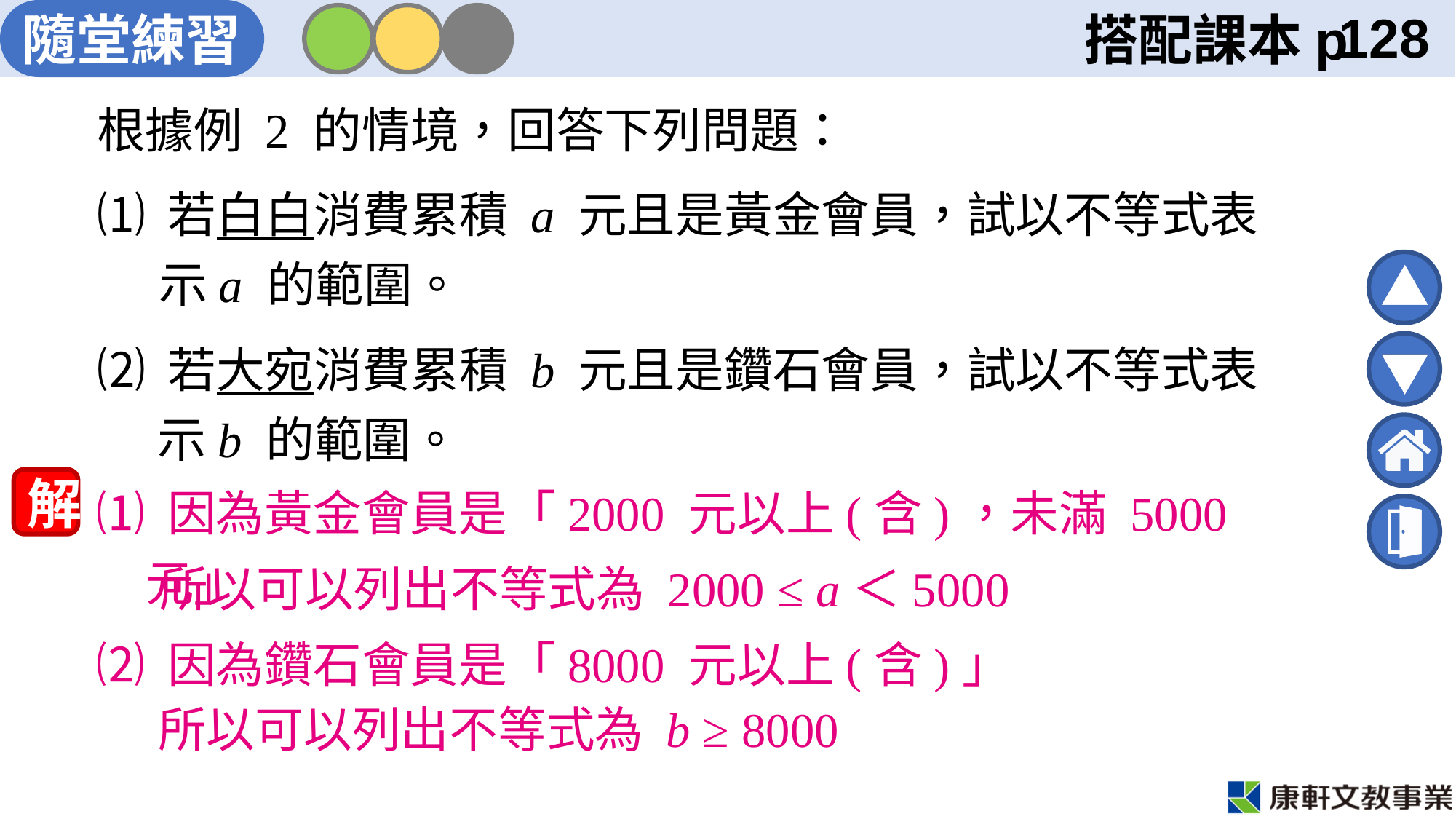

128
根據例 2 的情境，回答下列問題：
⑴ 若白白消費累積 a 元且是黃金會員，試以不等式表示a 的範圍。
⑵ 若大宛消費累積 b 元且是鑽石會員，試以不等式表示b 的範圍。
⑴ 因為黃金會員是「2000 元以上(含)，未滿 5000 元」
解
所以可以列出不等式為 2000 ≤ a＜5000
⑵ 因為鑽石會員是「8000 元以上(含)」
所以可以列出不等式為 b ≥ 8000